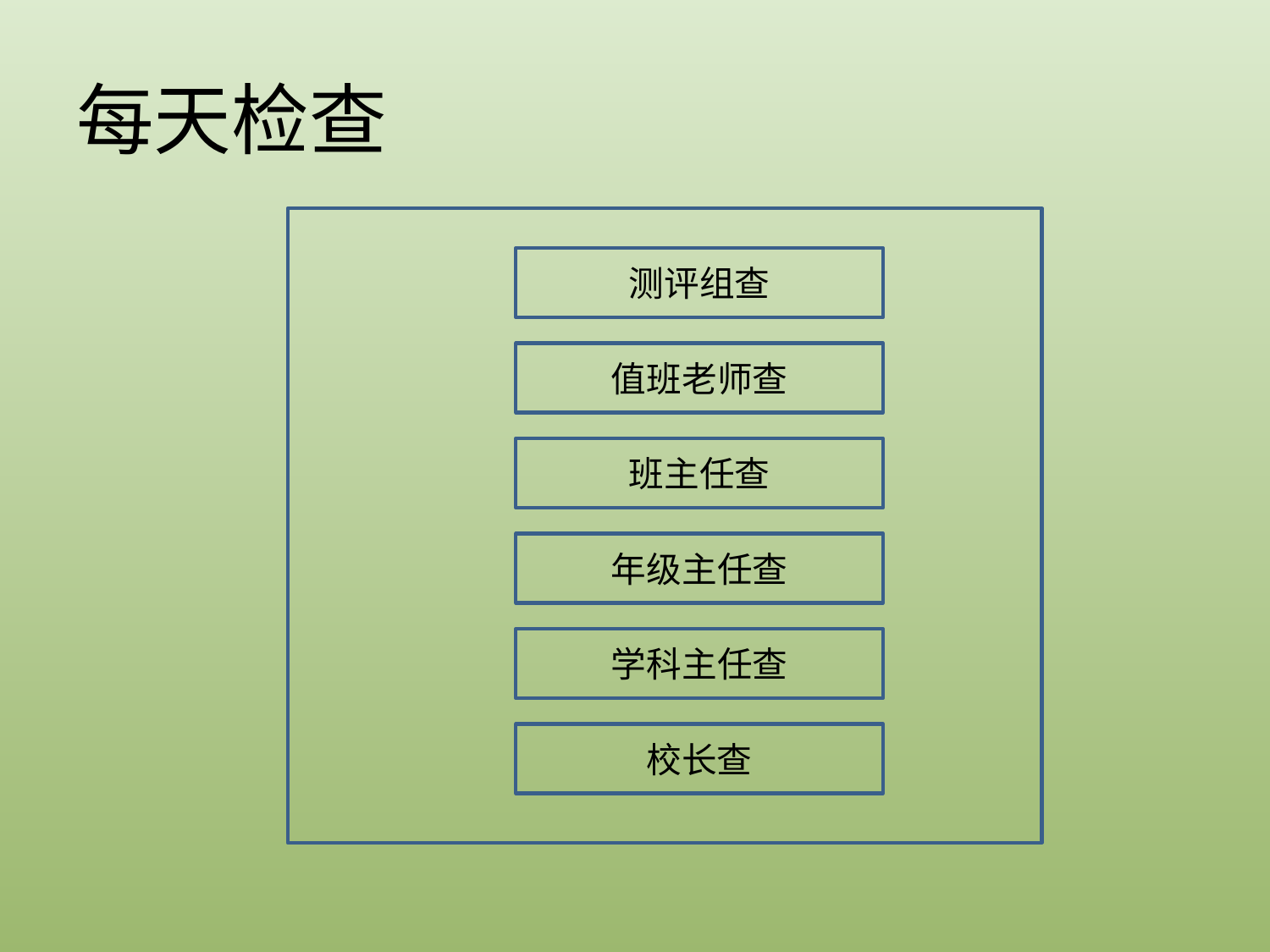

# 每天检查

测评组查
值班老师查
班主任查
年级主任查
学科主任查
校长查